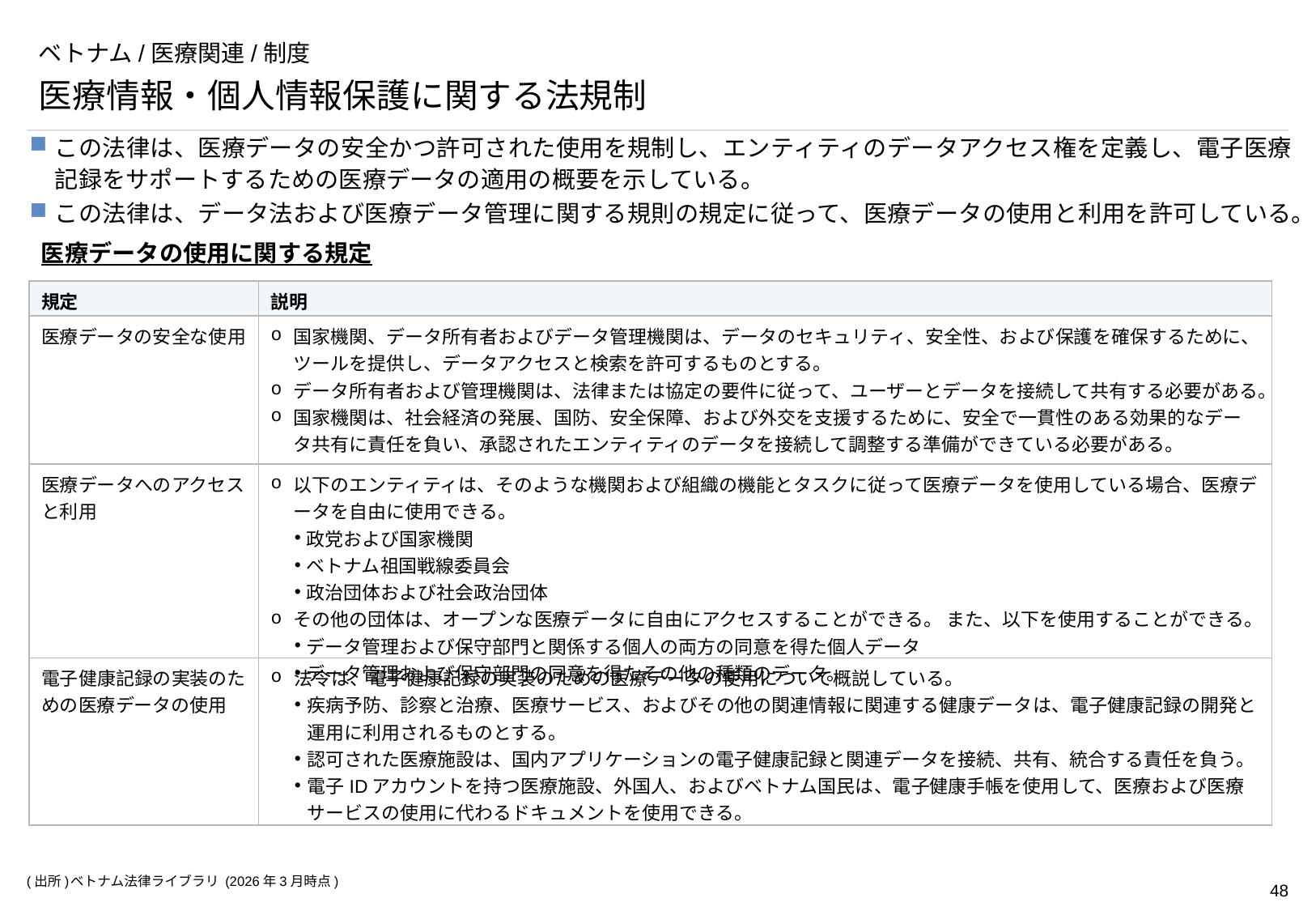

# ベトナム/医療関連/制度
医療情報・個人情報保護に関する法規制
この法律は、医療データの安全かつ許可された使用を規制し、エンティティのデータアクセス権を定義し、電子医療記録をサポートするための医療データの適用の概要を示している。
この法律は、データ法および医療データ管理に関する規則の規定に従って、医療データの使用と利用を許可している。

医療データの使用に関する規定
| 規定 | 説明 |
| --- | --- |
| 医療データの安全な使用 | 国家機関、データ所有者およびデータ管理機関は、データのセキュリティ、安全性、および保護を確保するために、ツールを提供し、データアクセスと検索を許可するものとする。 データ所有者および管理機関は、法律または協定の要件に従って、ユーザーとデータを接続して共有する必要がある。 国家機関は、社会経済の発展、国防、安全保障、および外交を支援するために、安全で一貫性のある効果的なデータ共有に責任を負い、承認されたエンティティのデータを接続して調整する準備ができている必要がある。 |
| 医療データへのアクセスと利用 | 以下のエンティティは、そのような機関および組織の機能とタスクに従って医療データを使用している場合、医療データを自由に使用できる。 政党および国家機関 ベトナム祖国戦線委員会 政治団体および社会政治団体 その他の団体は、オープンな医療データに自由にアクセスすることができる。 また、以下を使用することができる。 データ管理および保守部門と関係する個人の両方の同意を得た個人データ データ管理および保守部門の同意を得たその他の種類のデータ。 |
| 電子健康記録の実装のための医療データの使用 | 法令は、電子健康記録の実装のための医療データの使用について概説している。 疾病予防、診察と治療、医療サービス、およびその他の関連情報に関連する健康データは、電子健康記録の開発と運用に利用されるものとする。 認可された医療施設は、国内アプリケーションの電子健康記録と関連データを接続、共有、統合する責任を負う。 電子IDアカウントを持つ医療施設、外国人、およびベトナム国民は、電子健康手帳を使用して、医療および医療サービスの使用に代わるドキュメントを使用できる。 |
(出所)	ベトナム法律ライブラリ (2026年3月時点)